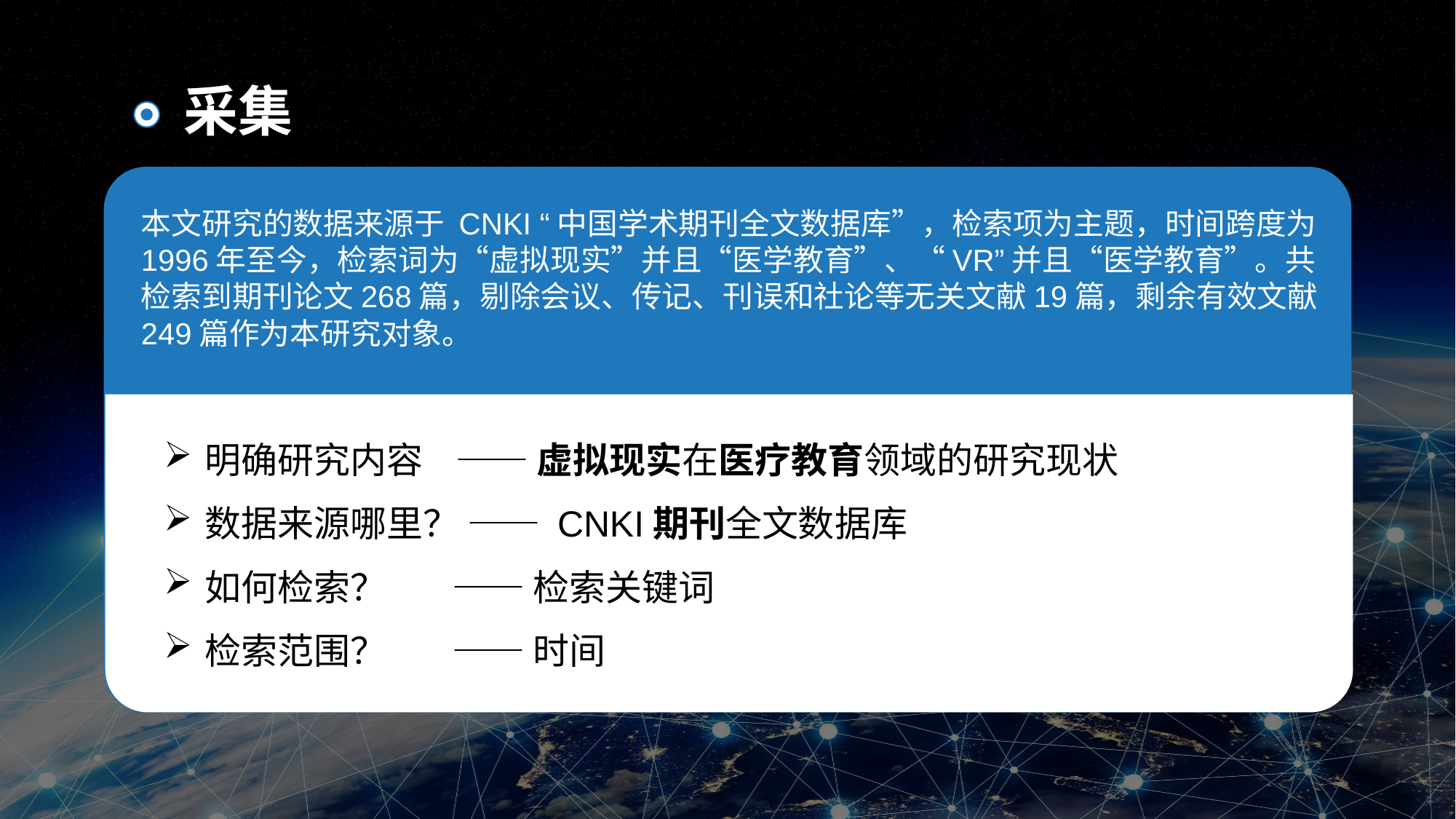

采集

本文研究的数据来源于 CNKI “中国学术期刊全文数据库”，检索项为主题，时间跨度为1996年至今，检索词为“虚拟现实”并且“医学教育”、“VR”并且“医学教育”。共检索到期刊论文268篇，剔除会议、传记、刊误和社论等无关文献19篇，剩余有效文献249篇作为本研究对象。

明确研究内容    —— 虚拟现实在医疗教育领域的研究现状
数据来源哪里？ —— CNKI期刊全文数据库
如何检索？        —— 检索关键词
检索范围？        —— 时间